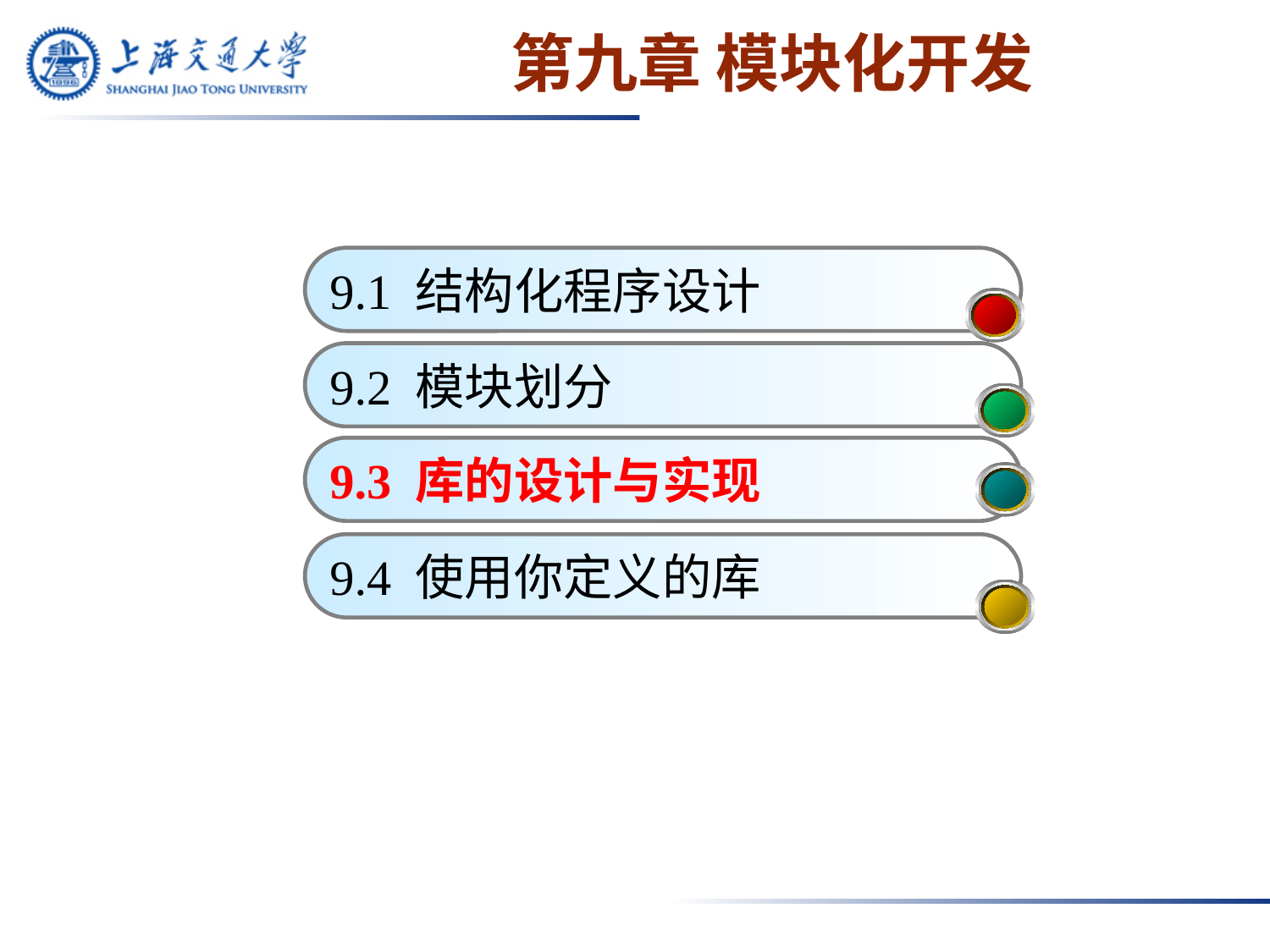

# 第九章 模块化开发
9.1 结构化程序设计

9.2 模块划分

9.3 库的设计与实现

9.4 使用你定义的库